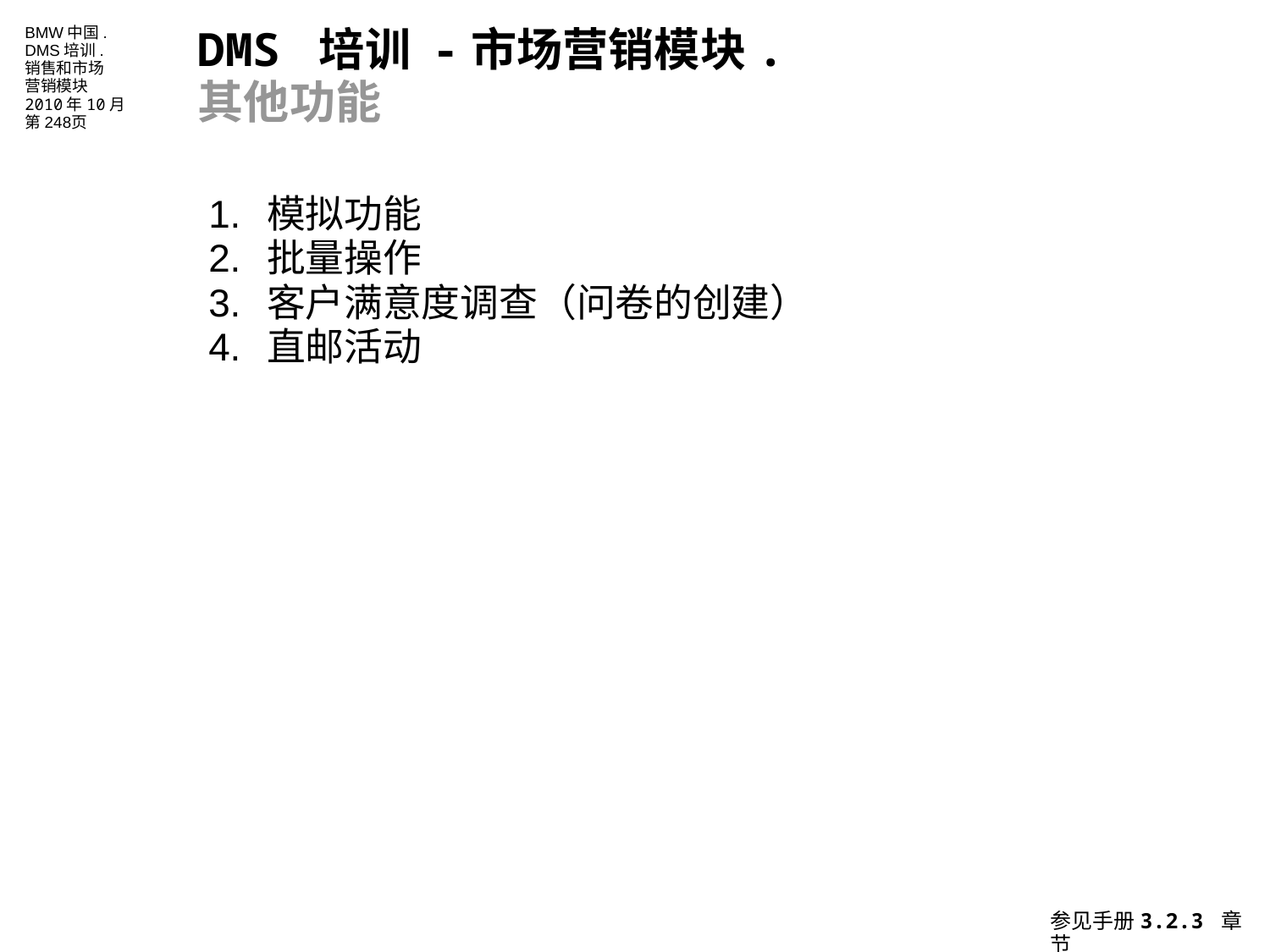

DMS 培训 -市场营销模块.
其他功能
模拟功能
批量操作
客户满意度调查（问卷的创建）
直邮活动
参见手册3.2.3 章节